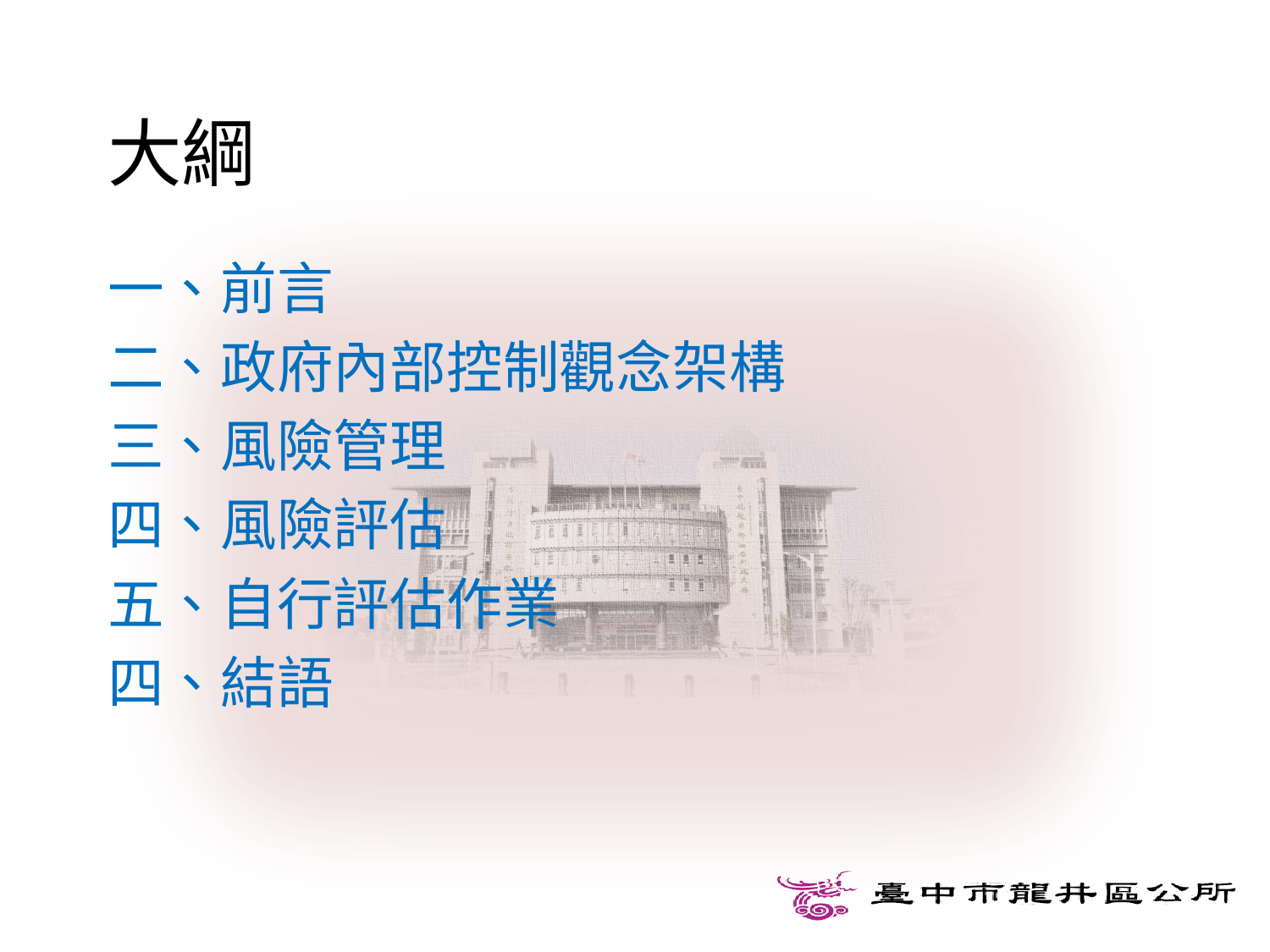

# 大綱
一、前言
二、政府內部控制觀念架構
三、風險管理
四、風險評估
五、自行評估作業
四、結語